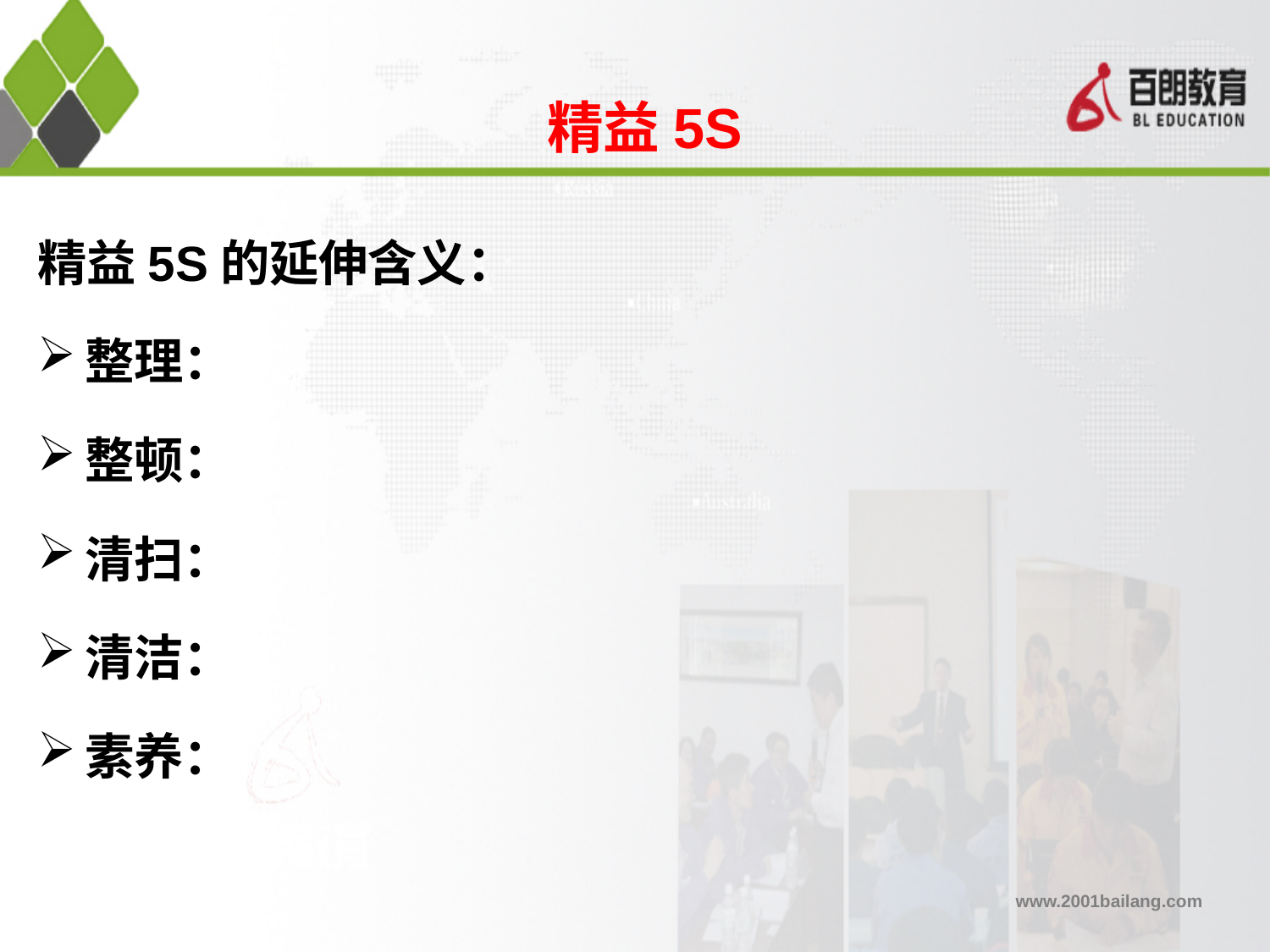

精益5S
精益5S的延伸含义：
整理：
整顿：
清扫：
清洁：
素养：